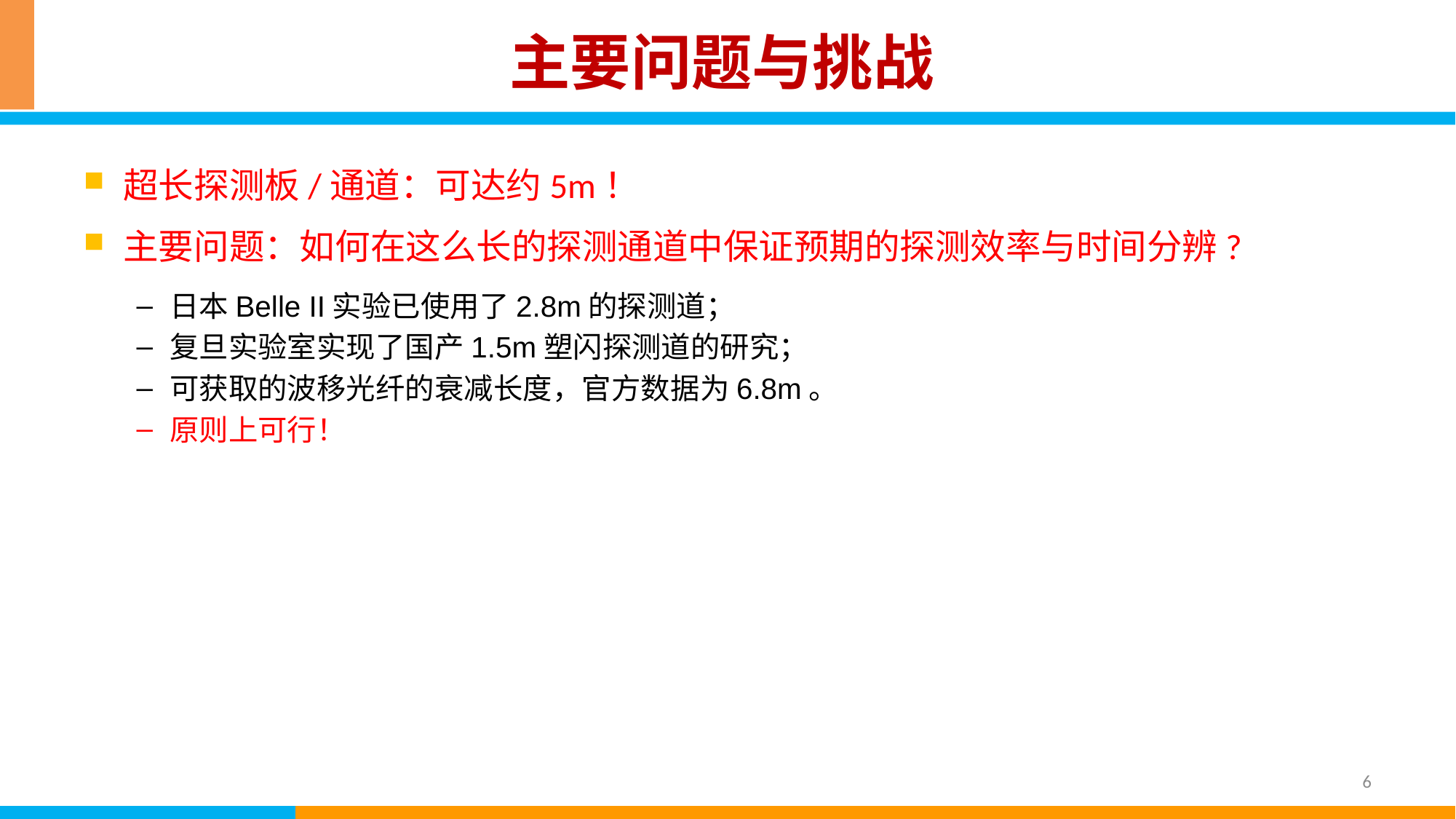

# 主要问题与挑战
超长探测板/通道：可达约5m！
主要问题：如何在这么长的探测通道中保证预期的探测效率与时间分辨?
日本Belle II实验已使用了2.8m的探测道；
复旦实验室实现了国产1.5m塑闪探测道的研究；
可获取的波移光纤的衰减长度，官方数据为6.8m。
原则上可行！
6